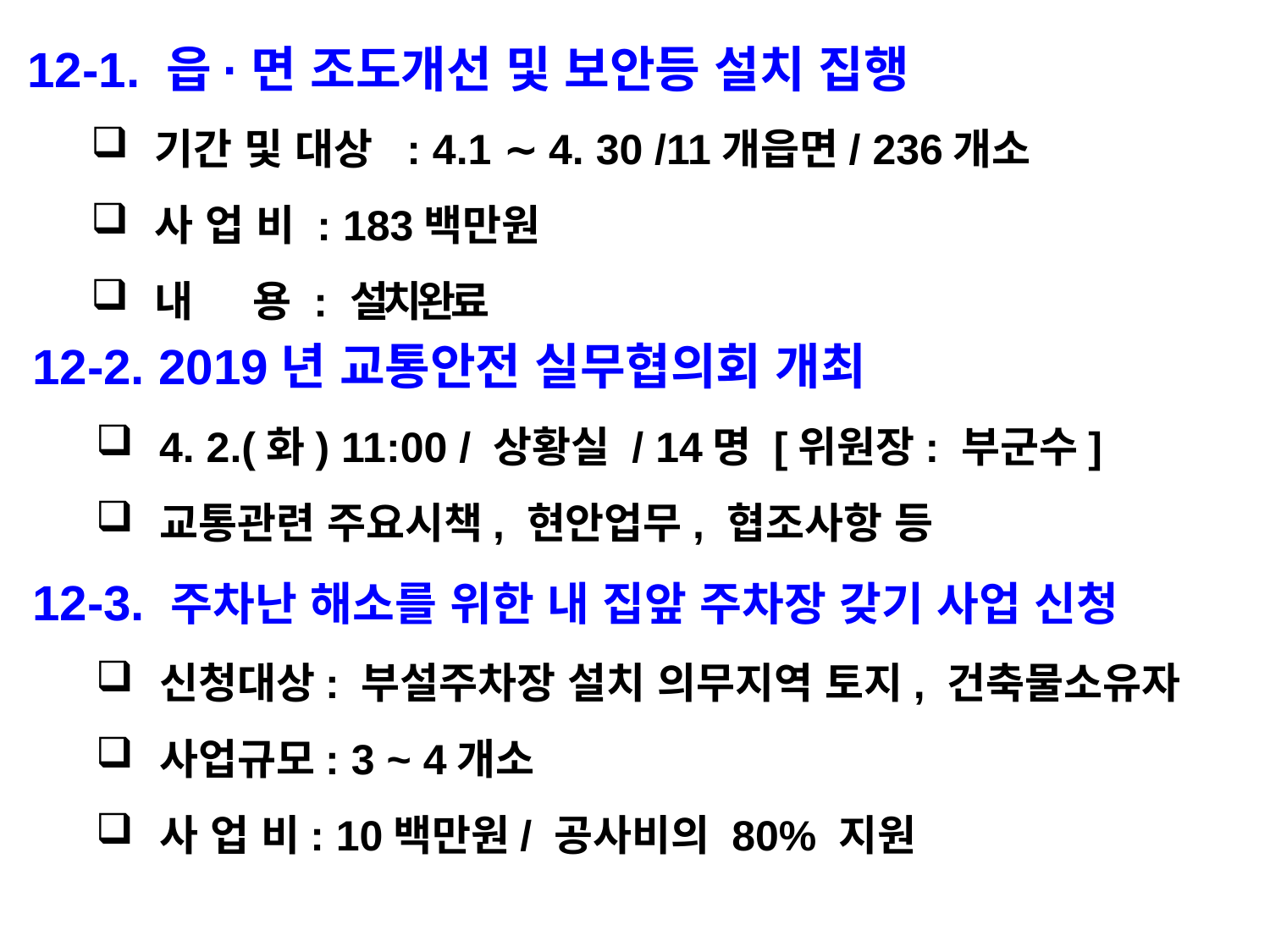

12-1. 읍·면 조도개선 및 보안등 설치 집행
기간 및 대상  : 4.1 ∼ 4. 30 /11개읍면/ 236개소
사 업 비 : 183백만원
내     용 : 설치완료

12-2. 2019년 교통안전 실무협의회 개최
4. 2.(화) 11:00 / 상황실 / 14명 [위원장: 부군수]
교통관련 주요시책, 현안업무, 협조사항 등

12-3. 주차난 해소를 위한 내 집앞 주차장 갖기 사업 신청
신청대상: 부설주차장 설치 의무지역 토지, 건축물소유자
사업규모: 3 ~ 4개소
사 업 비: 10백만원/ 공사비의 80% 지원